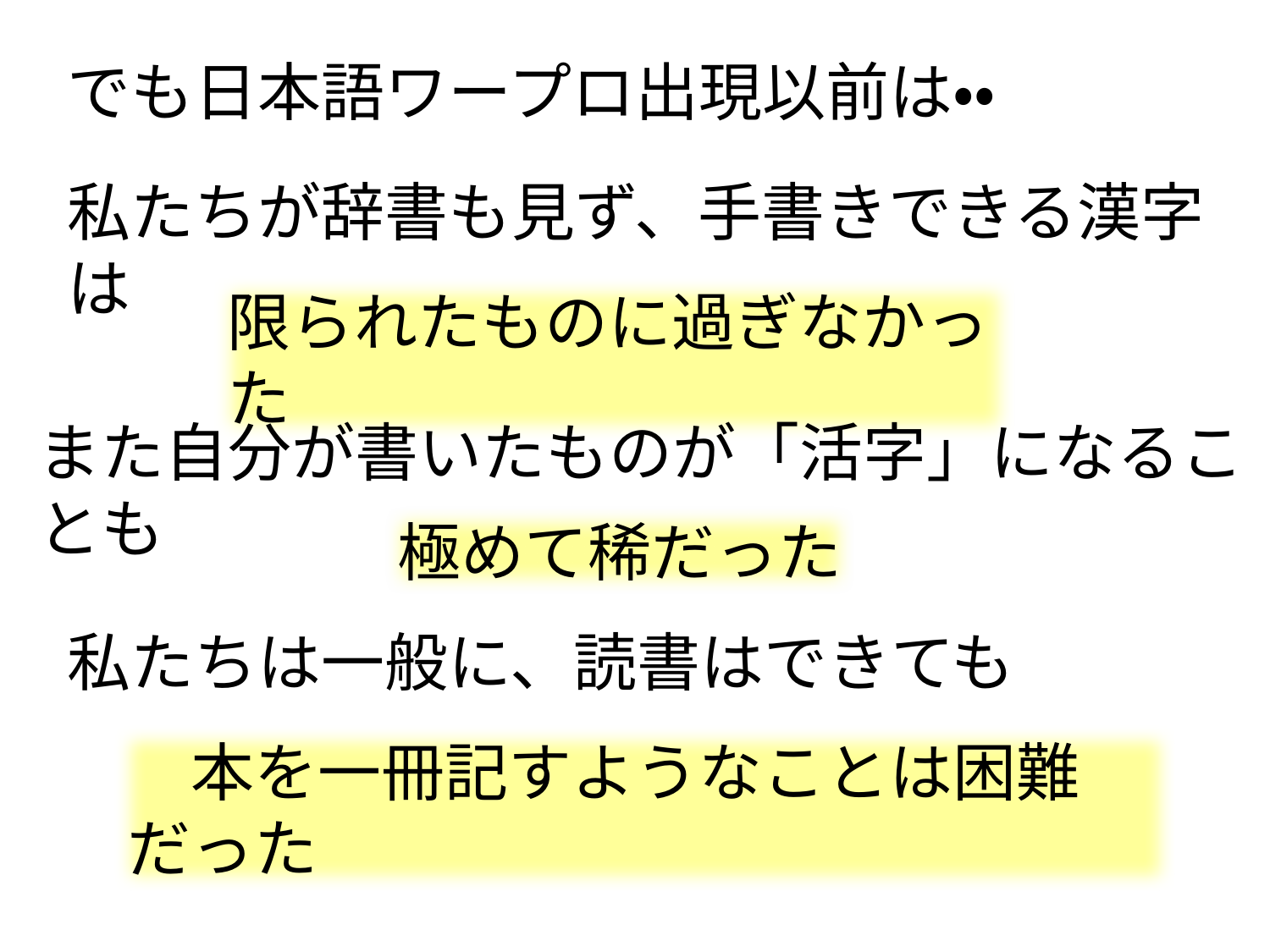

でも日本語ワープロ出現以前は・・
私たちが辞書も見ず、手書きできる漢字は
限られたものに過ぎなかった
また自分が書いたものが「活字」になることも
極めて稀だった
私たちは一般に、読書はできても
　本を一冊記すようなことは困難だった